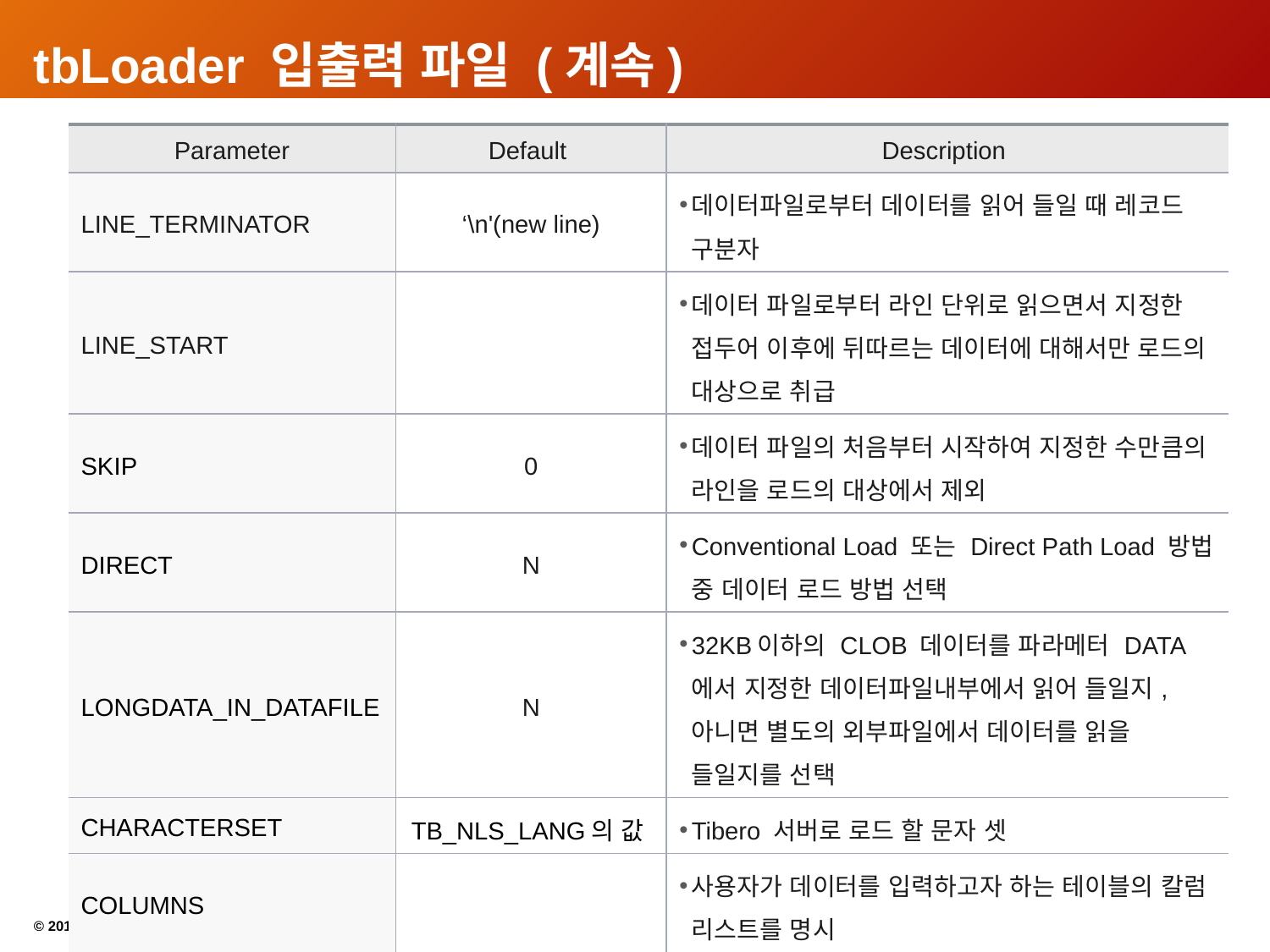

# tbLoader 입출력 파일 (계속)

| Parameter | Default | Description |
| --- | --- | --- |
| LINE\_TERMINATOR | ‘\n'(new line) | 데이터파일로부터 데이터를 읽어 들일 때 레코드 구분자 |
| LINE\_START |  | 데이터 파일로부터 라인 단위로 읽으면서 지정한 접두어 이후에 뒤따르는 데이터에 대해서만 로드의 대상으로 취급 |
| SKIP | 0 | 데이터 파일의 처음부터 시작하여 지정한 수만큼의 라인을 로드의 대상에서 제외 |
| DIRECT | N | Conventional Load 또는 Direct Path Load 방법 중 데이터 로드 방법 선택 |
| LONGDATA\_IN\_DATAFILE | N | 32KB이하의 CLOB 데이터를 파라메터 DATA에서 지정한 데이터파일내부에서 읽어 들일지, 아니면 별도의 외부파일에서 데이터를 읽을 들일지를 선택 |
| CHARACTERSET | TB\_NLS\_LANG의 값 | Tibero 서버로 로드 할 문자 셋 |
| COLUMNS |  | 사용자가 데이터를 입력하고자 하는 테이블의 칼럼 리스트를 명시 |